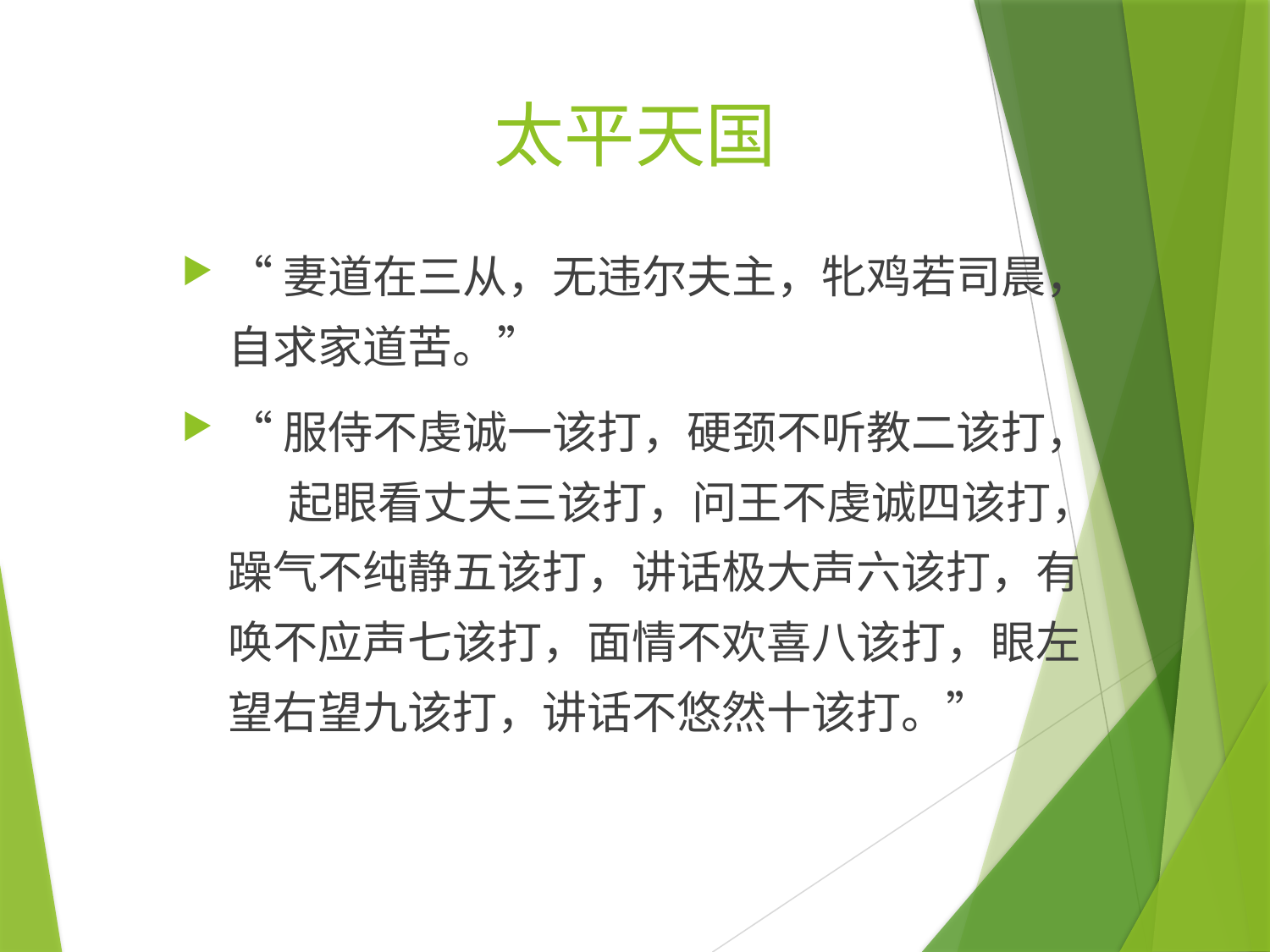

# 太平天国
“妻道在三从，无违尔夫主，牝鸡若司晨，自求家道苦。”
“服侍不虔诚一该打，硬颈不听教二该打，      起眼看丈夫三该打，问王不虔诚四该打，躁气不纯静五该打，讲话极大声六该打，有唤不应声七该打，面情不欢喜八该打，眼左望右望九该打，讲话不悠然十该打。”